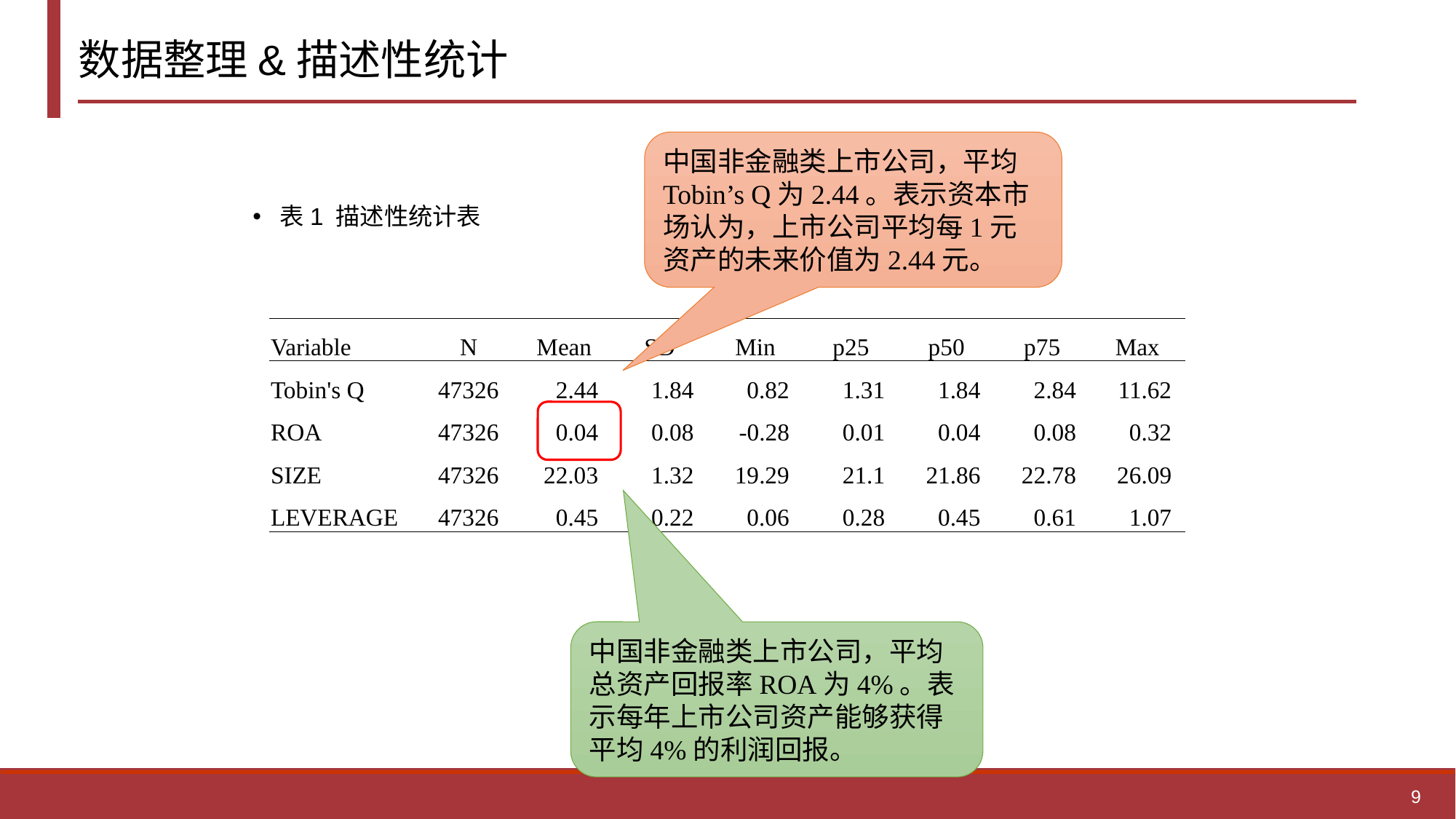

# 数据整理&描述性统计
中国非金融类上市公司，平均Tobin’s Q为2.44。表示资本市场认为，上市公司平均每1元资产的未来价值为2.44元。
表1 描述性统计表
| Variable | N | Mean | SD | Min | p25 | p50 | p75 | Max |
| --- | --- | --- | --- | --- | --- | --- | --- | --- |
| Tobin's Q | 47326 | 2.44 | 1.84 | 0.82 | 1.31 | 1.84 | 2.84 | 11.62 |
| ROA | 47326 | 0.04 | 0.08 | -0.28 | 0.01 | 0.04 | 0.08 | 0.32 |
| SIZE | 47326 | 22.03 | 1.32 | 19.29 | 21.1 | 21.86 | 22.78 | 26.09 |
| LEVERAGE | 47326 | 0.45 | 0.22 | 0.06 | 0.28 | 0.45 | 0.61 | 1.07 |

中国非金融类上市公司，平均总资产回报率ROA为4%。表示每年上市公司资产能够获得平均4%的利润回报。
9